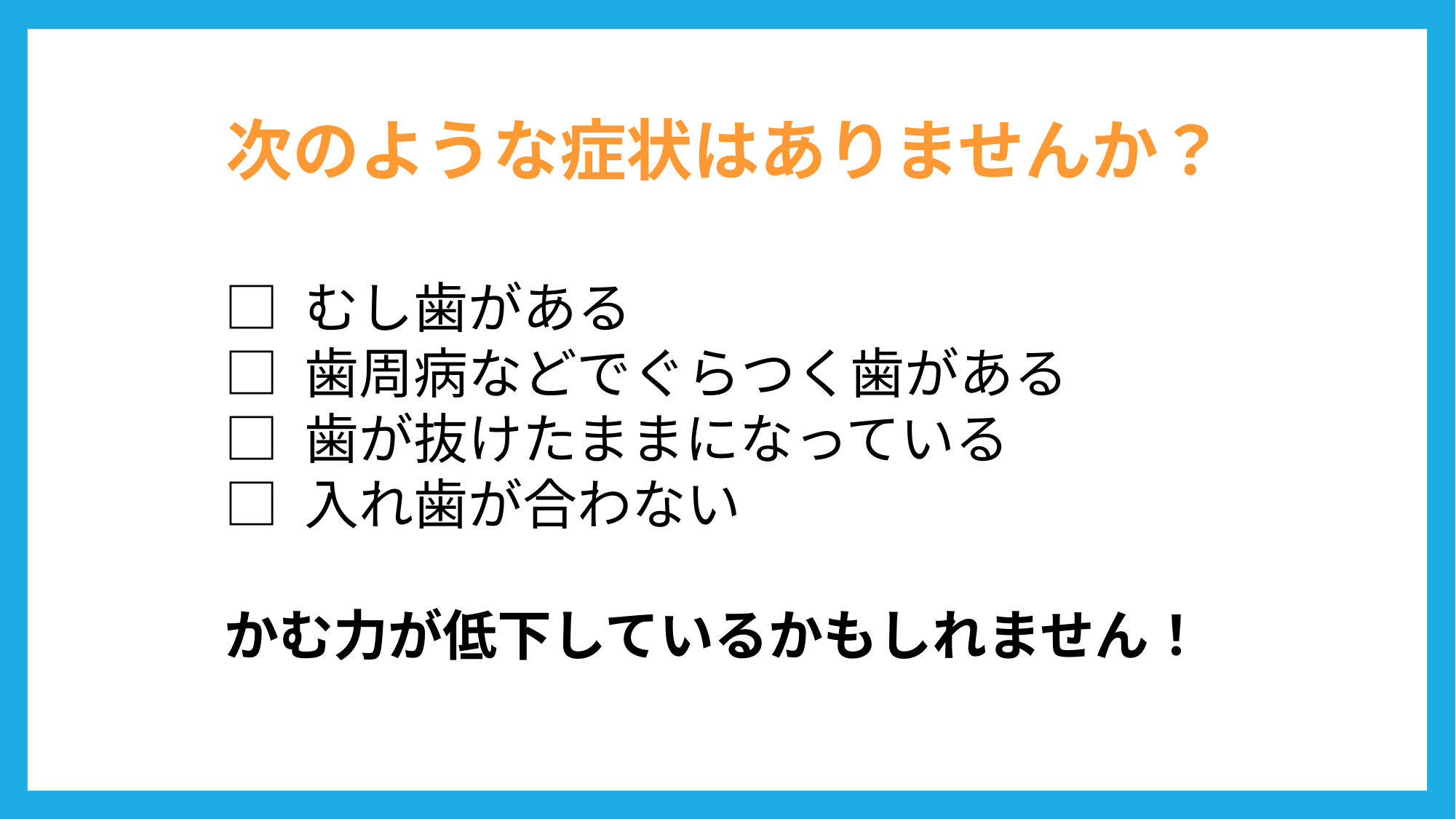

# 次のような症状はありませんか？
□ むし歯がある
□ 歯周病などでぐらつく歯がある
□ 歯が抜けたままになっている
□ 入れ歯が合わない

かむ力が低下しているかもしれません！